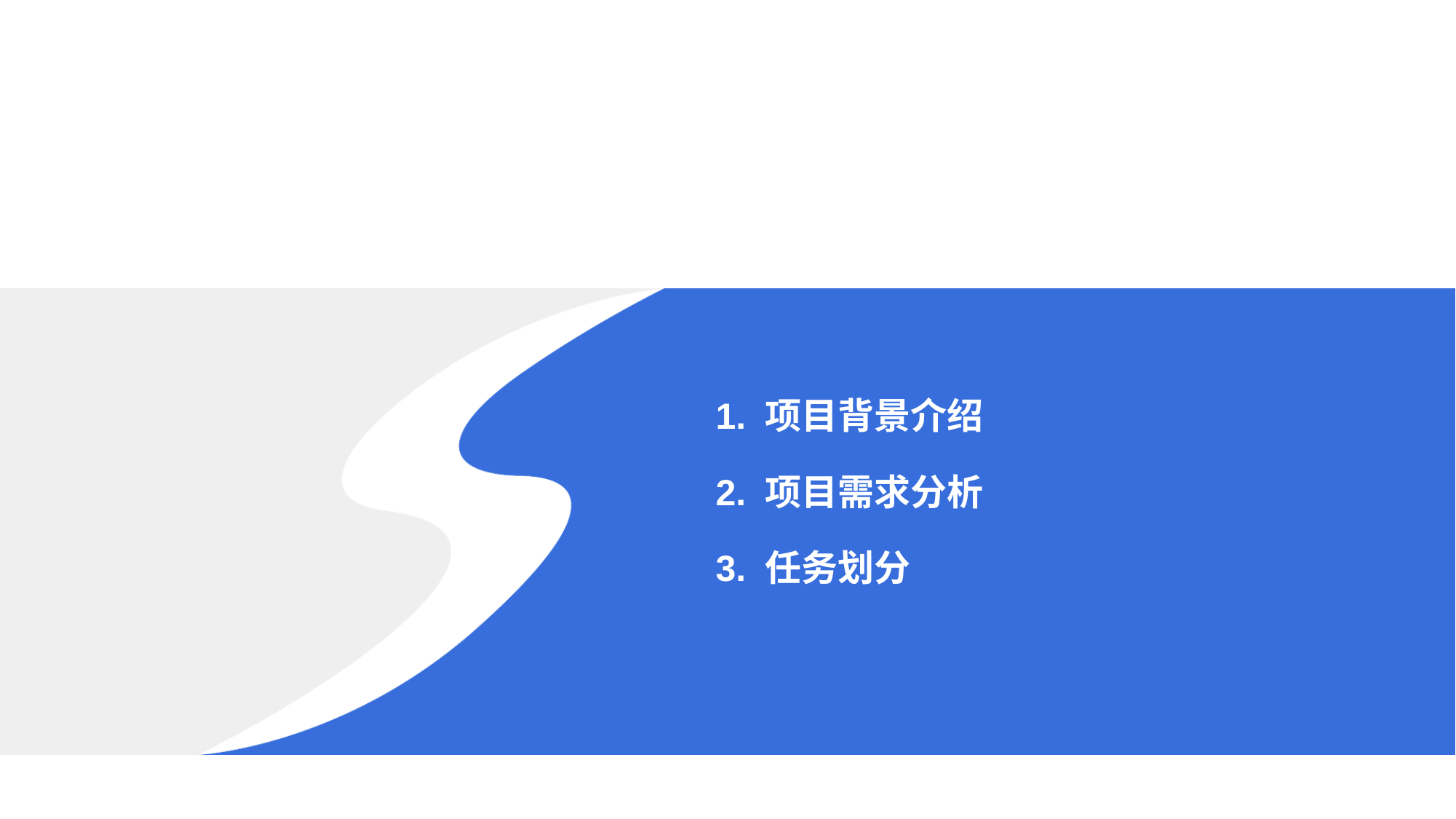

#
1. 项目背景介绍
2. 项目需求分析
3. 任务划分